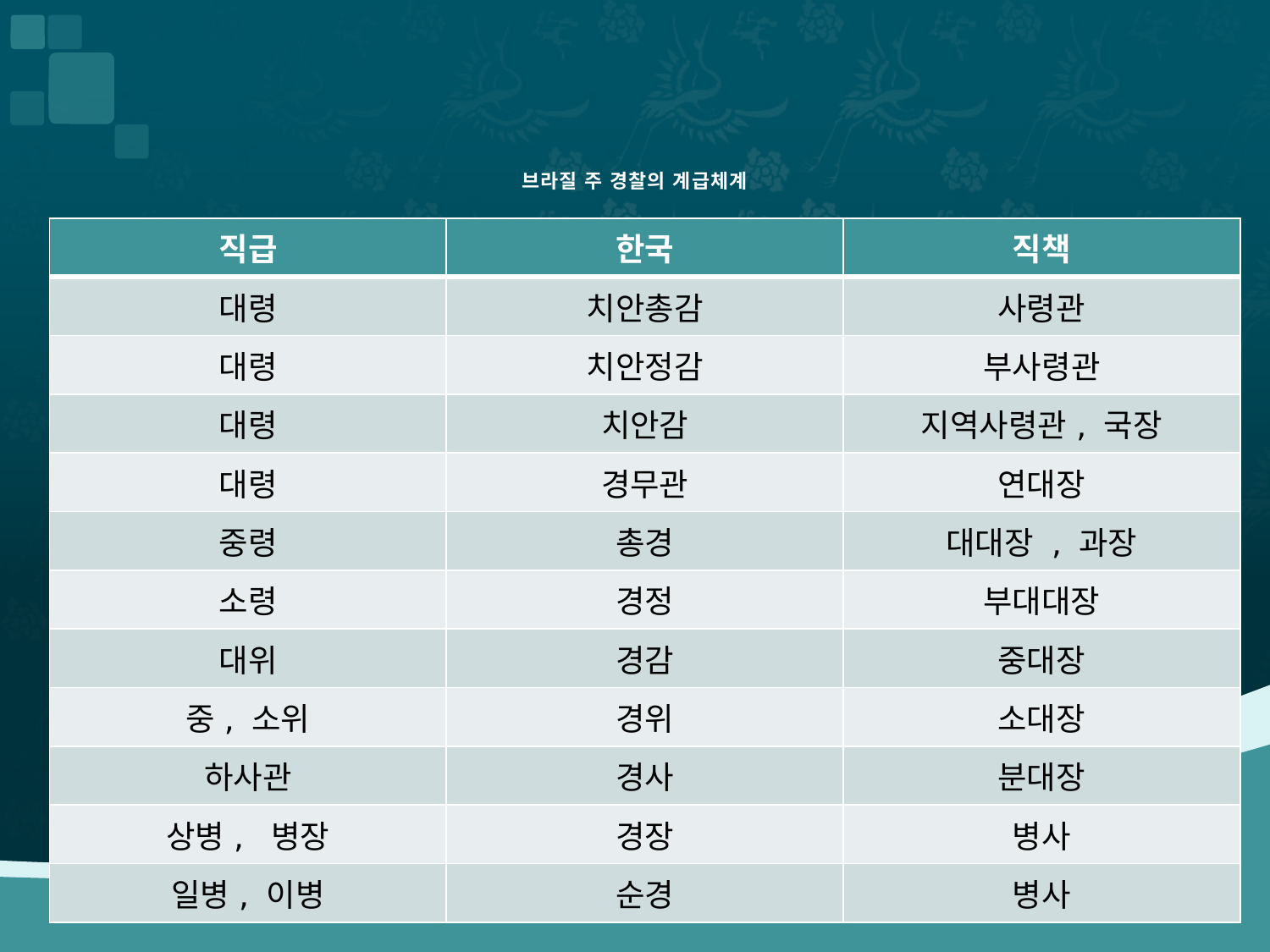

# 브라질 주 경찰의 계급체계
| 직급 | 한국 | 직책 |
| --- | --- | --- |
| 대령 | 치안총감 | 사령관 |
| 대령 | 치안정감 | 부사령관 |
| 대령 | 치안감 | 지역사령관, 국장 |
| 대령 | 경무관 | 연대장 |
| 중령 | 총경 | 대대장 , 과장 |
| 소령 | 경정 | 부대대장 |
| 대위 | 경감 | 중대장 |
| 중, 소위 | 경위 | 소대장 |
| 하사관 | 경사 | 분대장 |
| 상병, 병장 | 경장 | 병사 |
| 일병, 이병 | 순경 | 병사 |